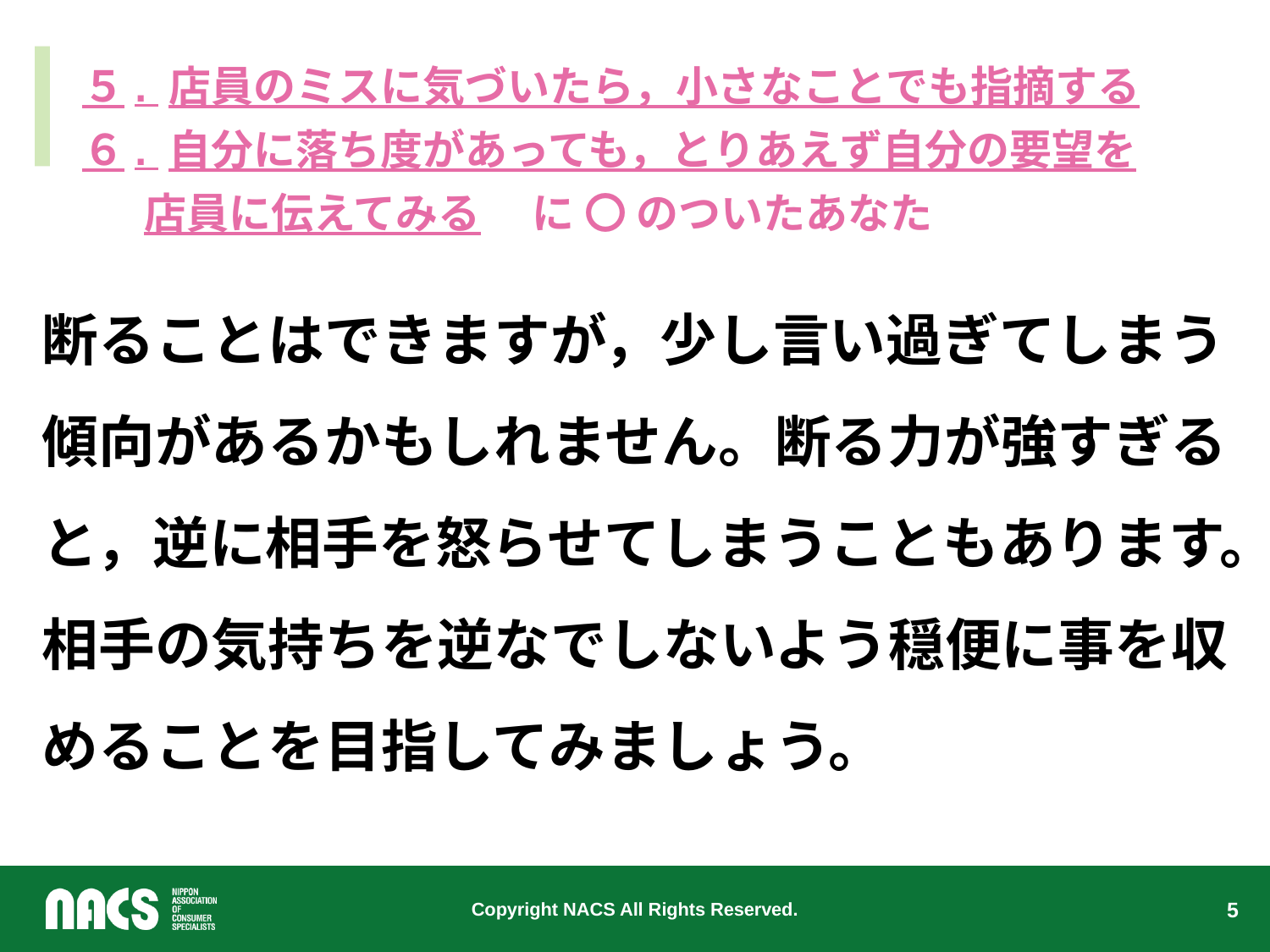

５. 店員のミスに気づいたら，小さなことでも指摘する
６. 自分に落ち度があっても，とりあえず自分の要望を
　  店員に伝えてみる 　に 〇 のついたあなた
断ることはできますが，少し言い過ぎてしまう傾向があるかもしれません。断る力が強すぎると，逆に相手を怒らせてしまうこともあります。
相手の気持ちを逆なでしないよう穏便に事を収めることを目指してみましょう。
Copyright NACS All Rights Reserved.
5